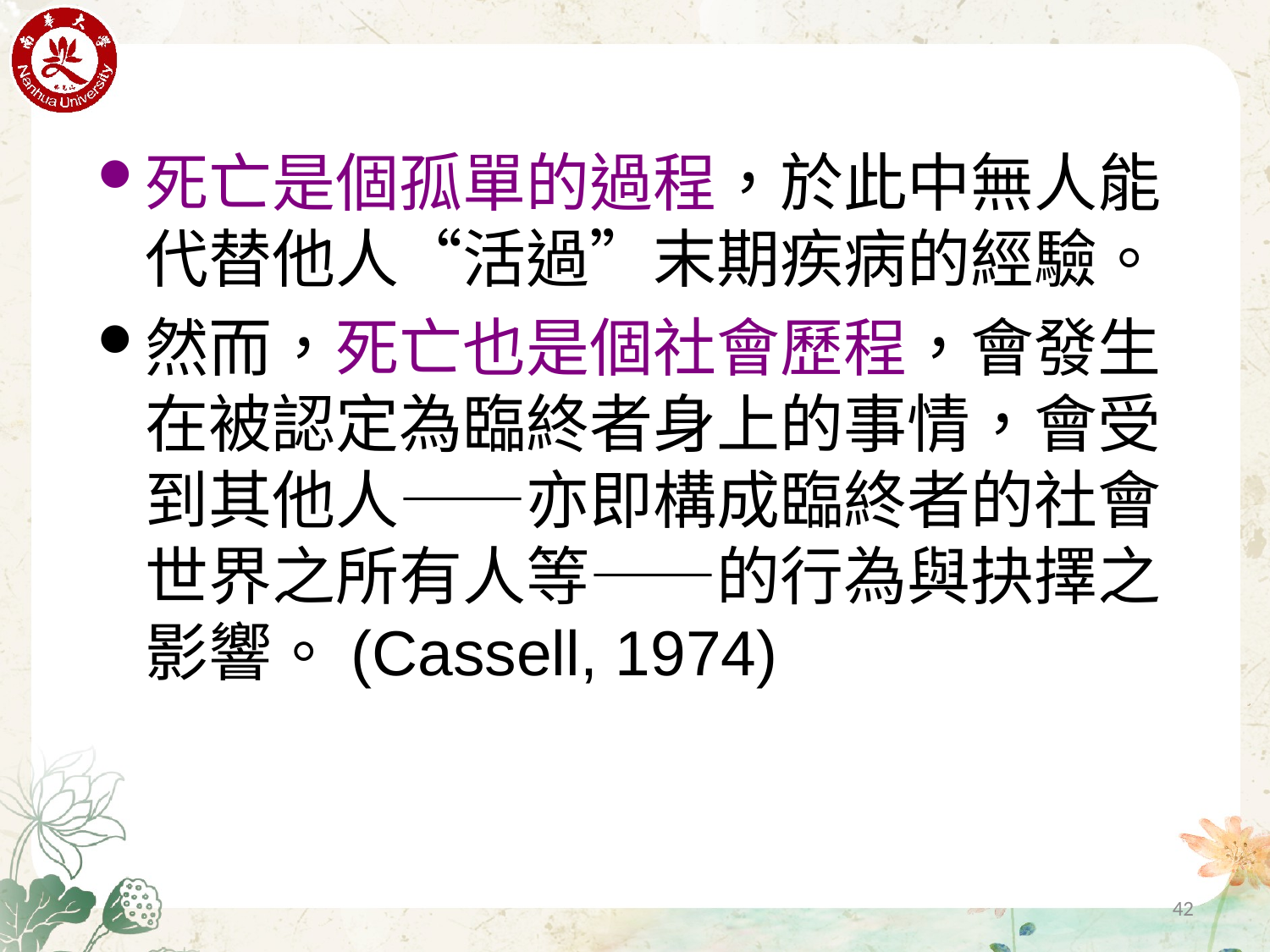

死亡是個孤單的過程，於此中無人能代替他人“活過”末期疾病的經驗。
然而，死亡也是個社會歷程，會發生在被認定為臨終者身上的事情，會受到其他人——亦即構成臨終者的社會世界之所有人等——的行為與抉擇之影響。(Cassell, 1974)
42